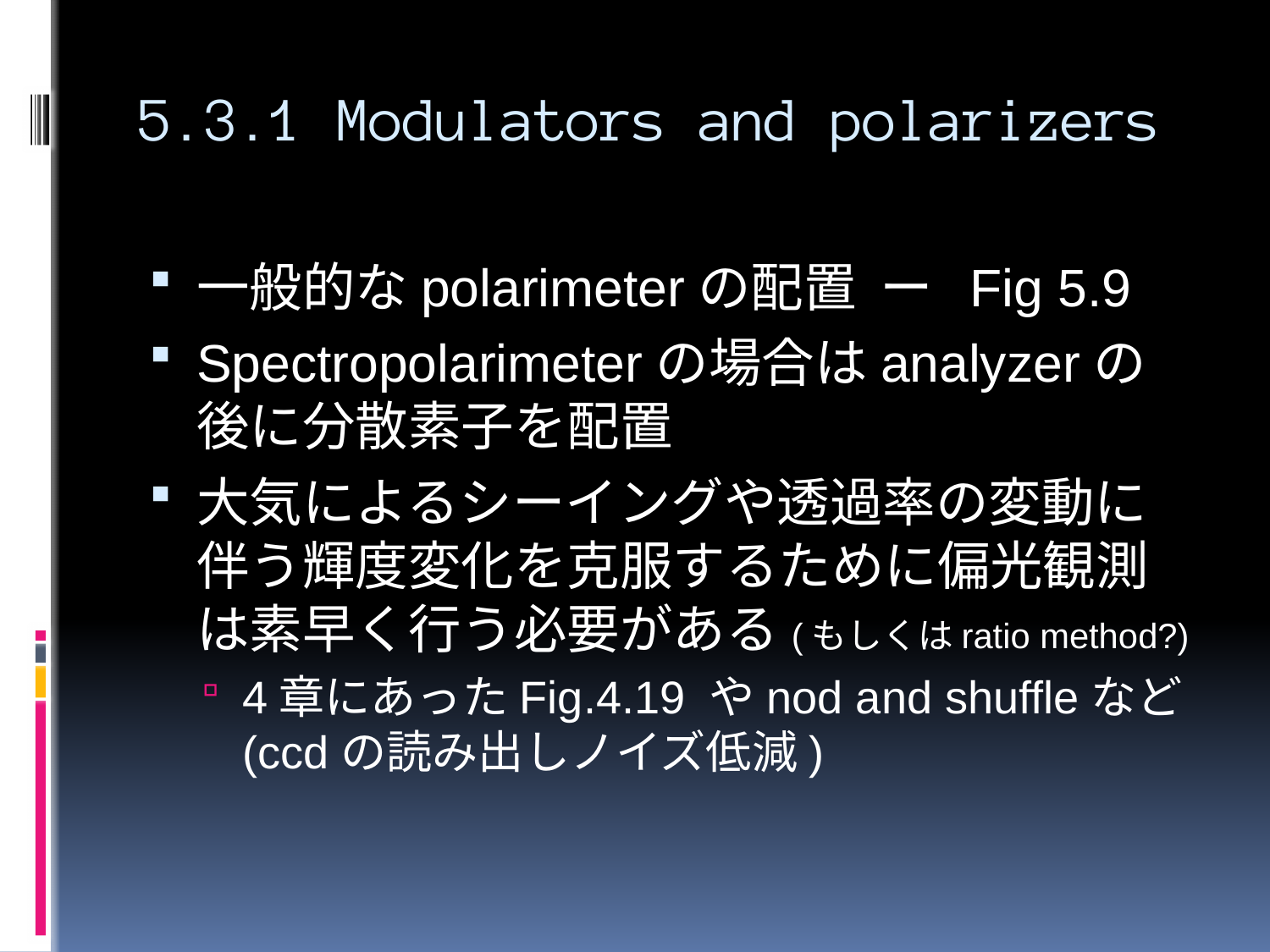

# 5.3.1 Modulators and polarizers
一般的なpolarimeterの配置  ー  Fig 5.9
Spectropolarimeterの場合はanalyzerの後に分散素子を配置
大気によるシーイングや透過率の変動に伴う輝度変化を克服するために偏光観測は素早く行う必要がある(もしくはratio method?)
4章にあったFig.4.19 やnod and shuffleなど(ccdの読み出しノイズ低減)